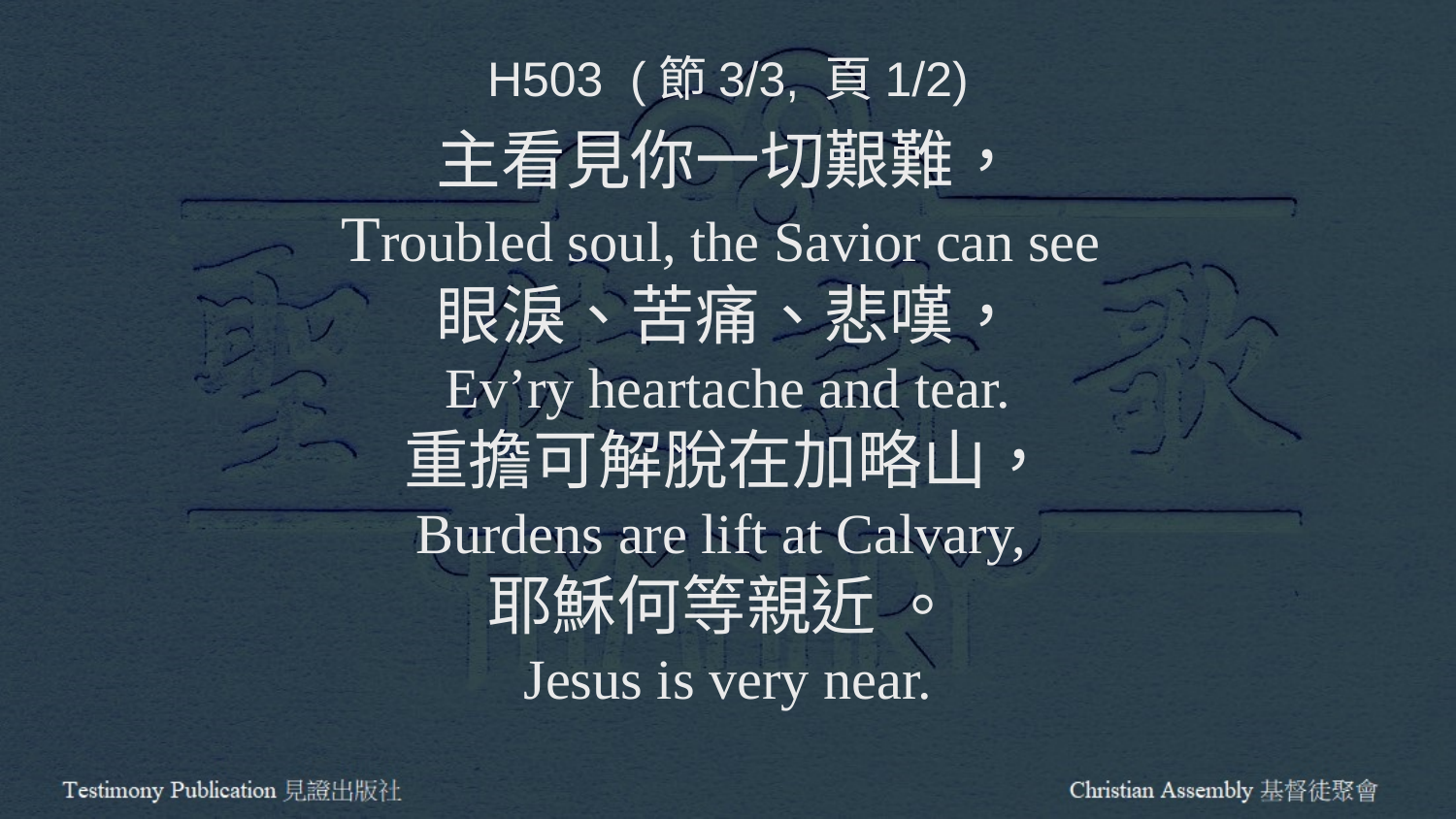

H503  (節3/3, 頁1/2)
主看見你一切艱難，
Troubled soul, the Savior can see
眼淚、苦痛、悲嘆，
Ev’ry heartache and tear.
重擔可解脫在加略山，
Burdens are lift at Calvary,
耶穌何等親近 。
Jesus is very near.